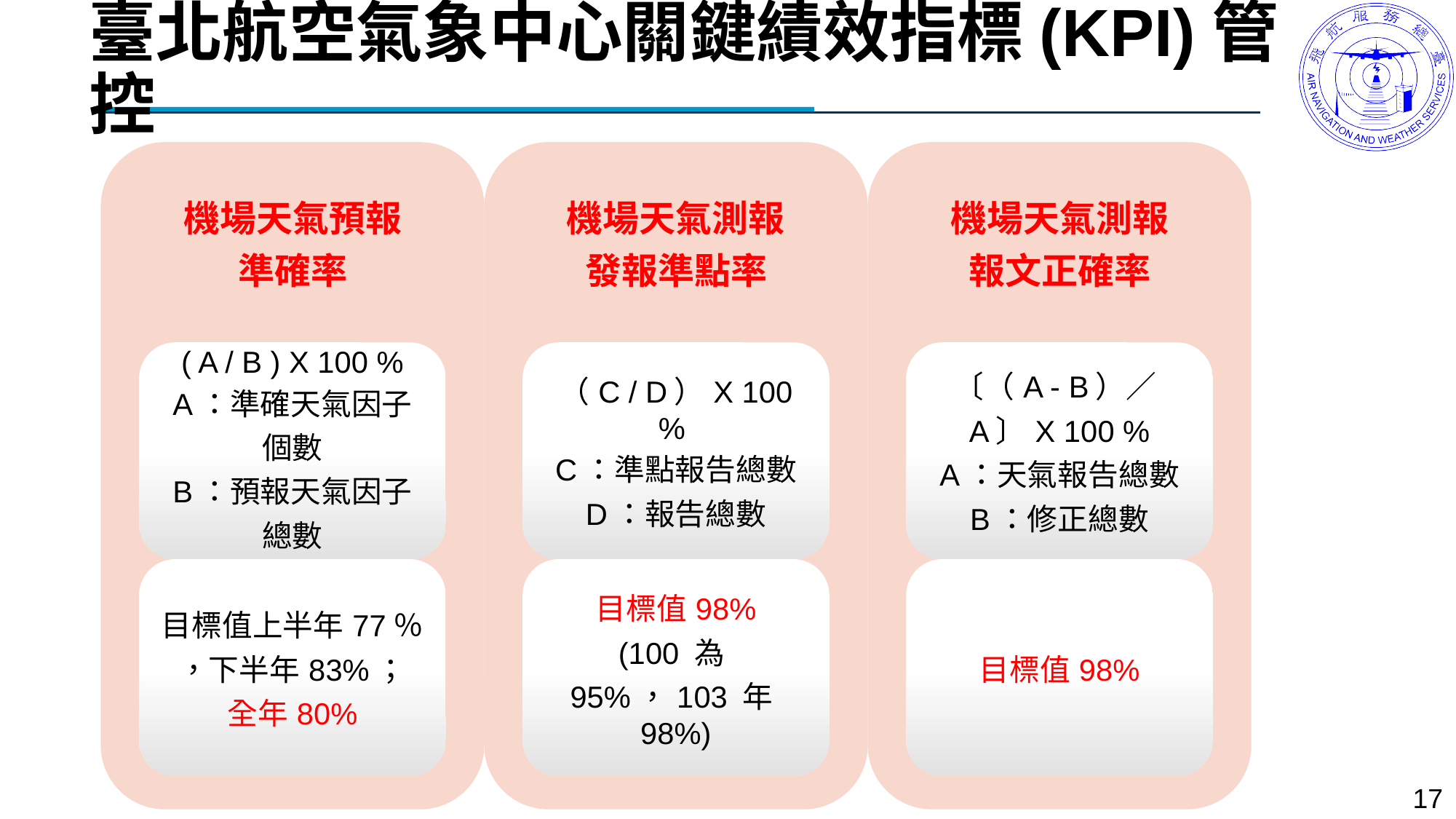

# 臺北航空氣象中心關鍵績效指標(KPI)管控
機場天氣預報
準確率
( A / B ) X 100 %
A：準確天氣因子個數
B：預報天氣因子總數
目標值上半年77％
，下半年83%；
全年80%
機場天氣測報
發報準點率
（C / D）X 100 %
C：準點報告總數
D：報告總數
目標值98%
(100 為95%，103 年98%)
機場天氣測報
報文正確率
〔（A - B）／A〕X 100 %
A：天氣報告總數
B：修正總數
目標值98%
17